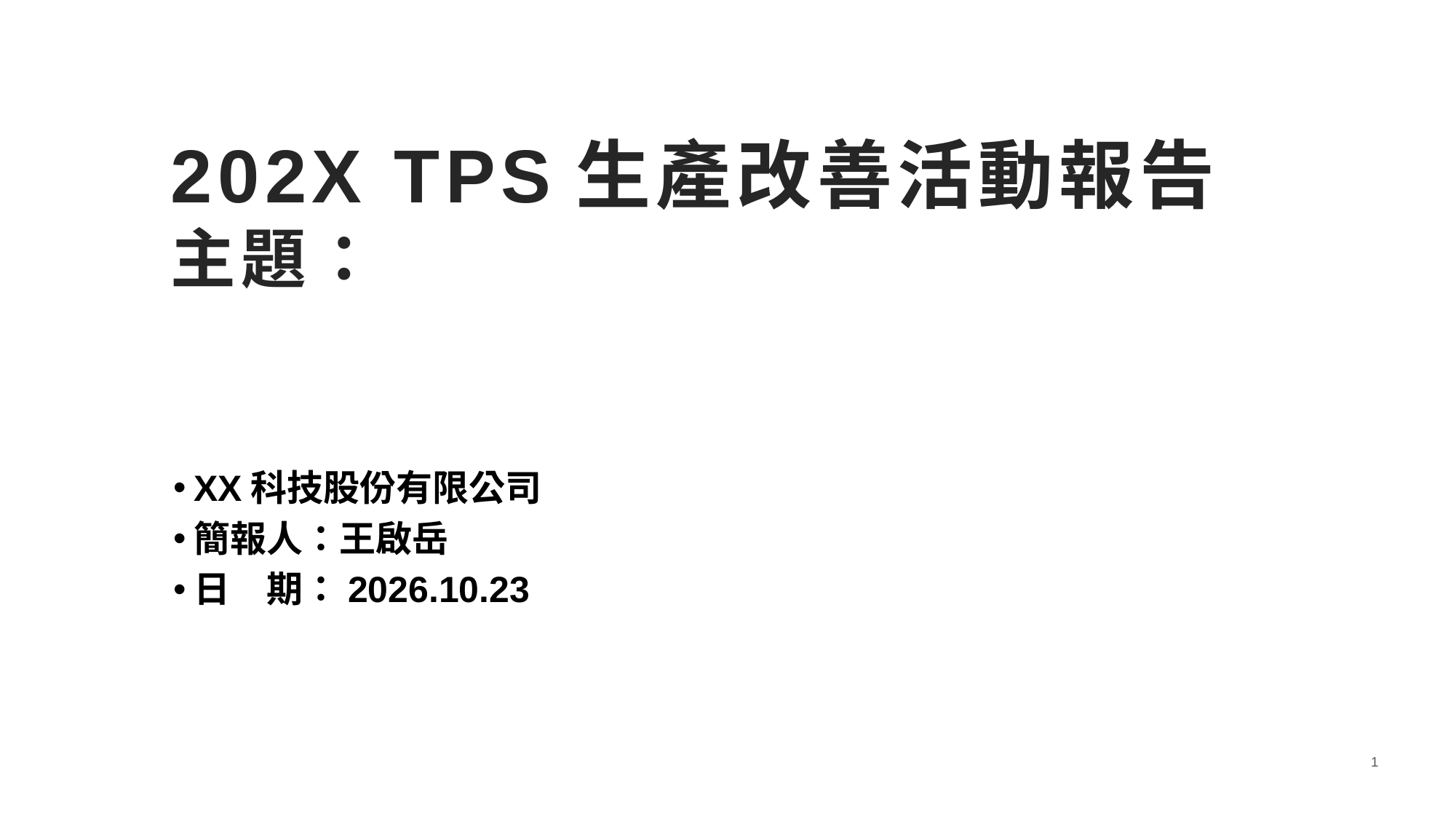

# 202X TPS生產改善活動報告 主題：
XX科技股份有限公司
簡報人：王啟岳
日　期：2026.10.23